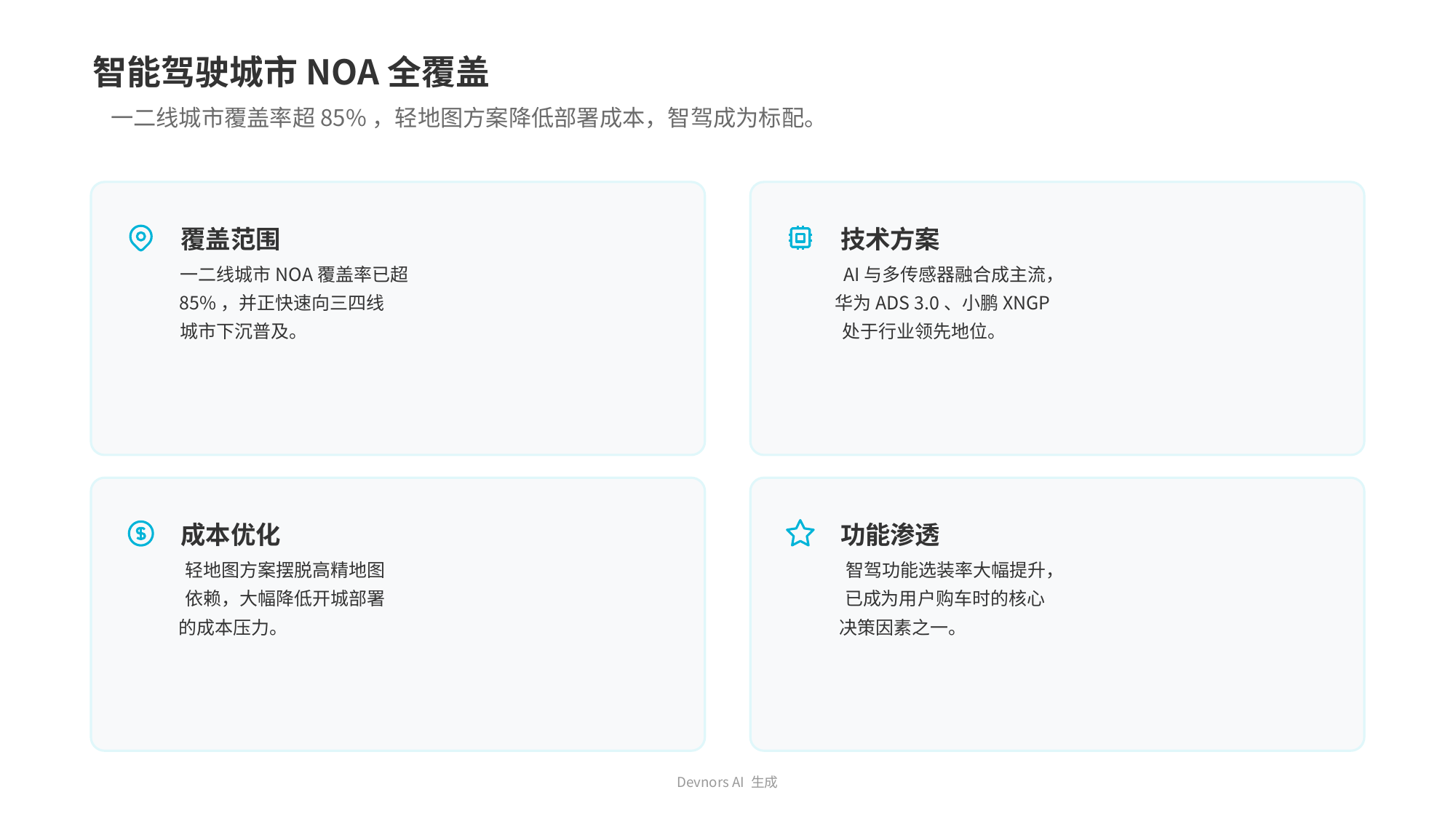

智能驾驶城市NOA全覆盖
一二线城市覆盖率超85%，轻地图方案降低部署成本，智驾成为标配。

覆盖范围

一二线城市NOA覆盖率已超
85%，并正快速向三四线
城市下沉普及。

技术方案

AI与多传感器融合成主流，
华为ADS 3.0、小鹏XNGP
处于行业领先地位。

成本优化

轻地图方案摆脱高精地图
依赖，大幅降低开城部署
的成本压力。

功能渗透

智驾功能选装率大幅提升，
已成为用户购车时的核心
决策因素之一。
Devnors AI 生成